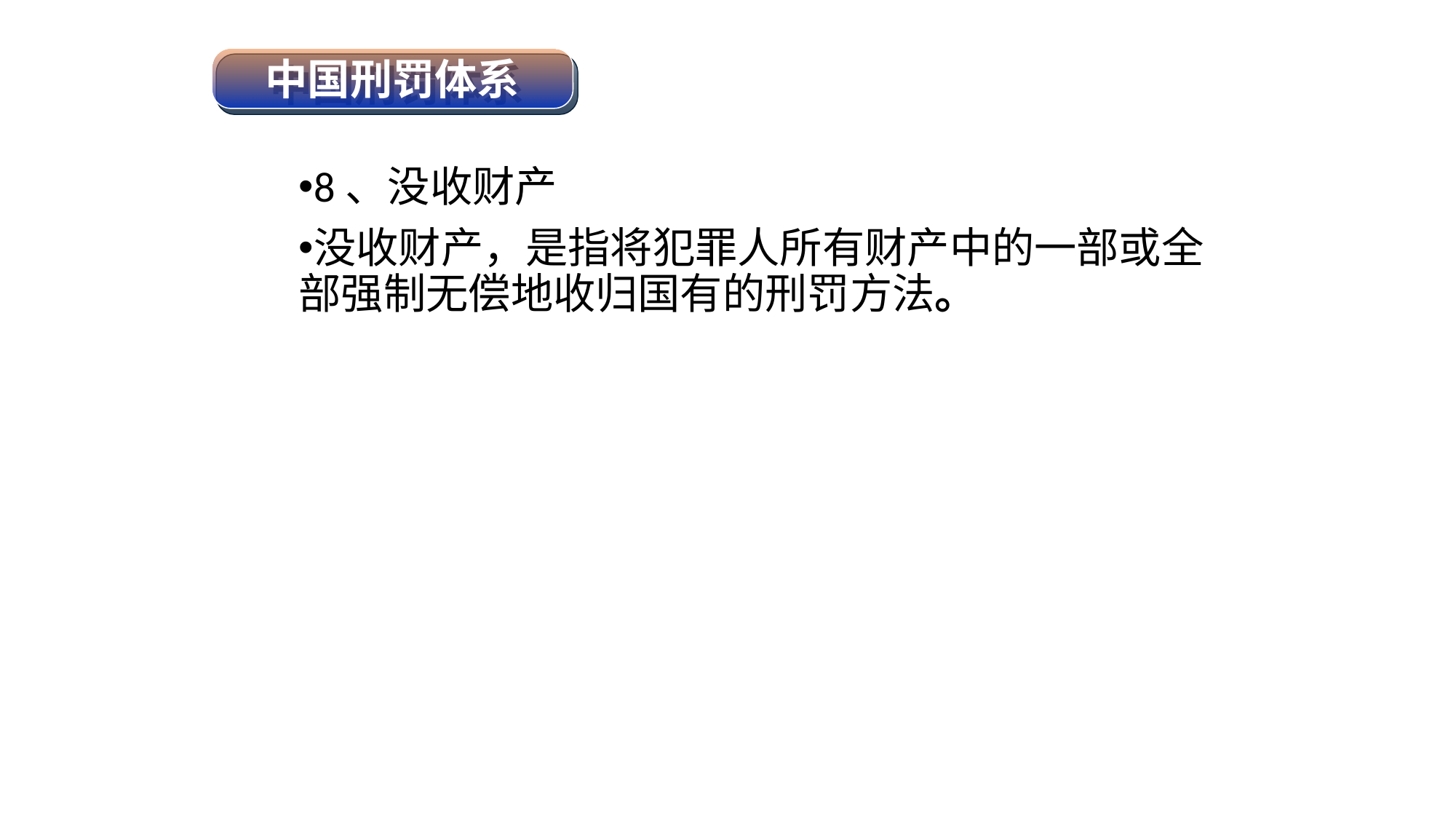

中国刑罚体系
#
8、没收财产
没收财产，是指将犯罪人所有财产中的一部或全部强制无偿地收归国有的刑罚方法。